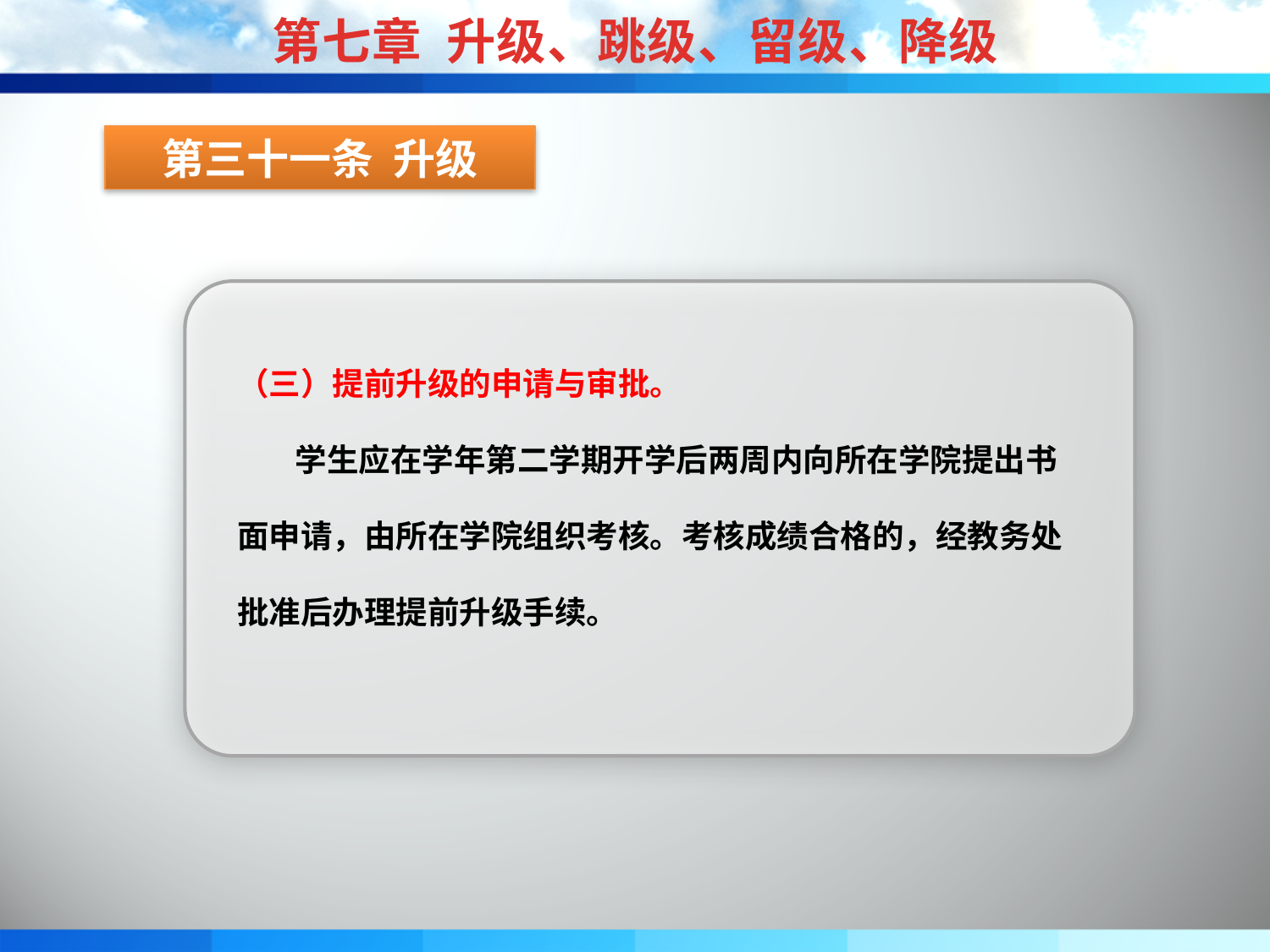

第七章  升级、跳级、留级、降级
第三十一条  升级

（三）提前升级的申请与审批。
       学生应在学年第二学期开学后两周内向所在学院提出书面申请，由所在学院组织考核。考核成绩合格的，经教务处批准后办理提前升级手续。